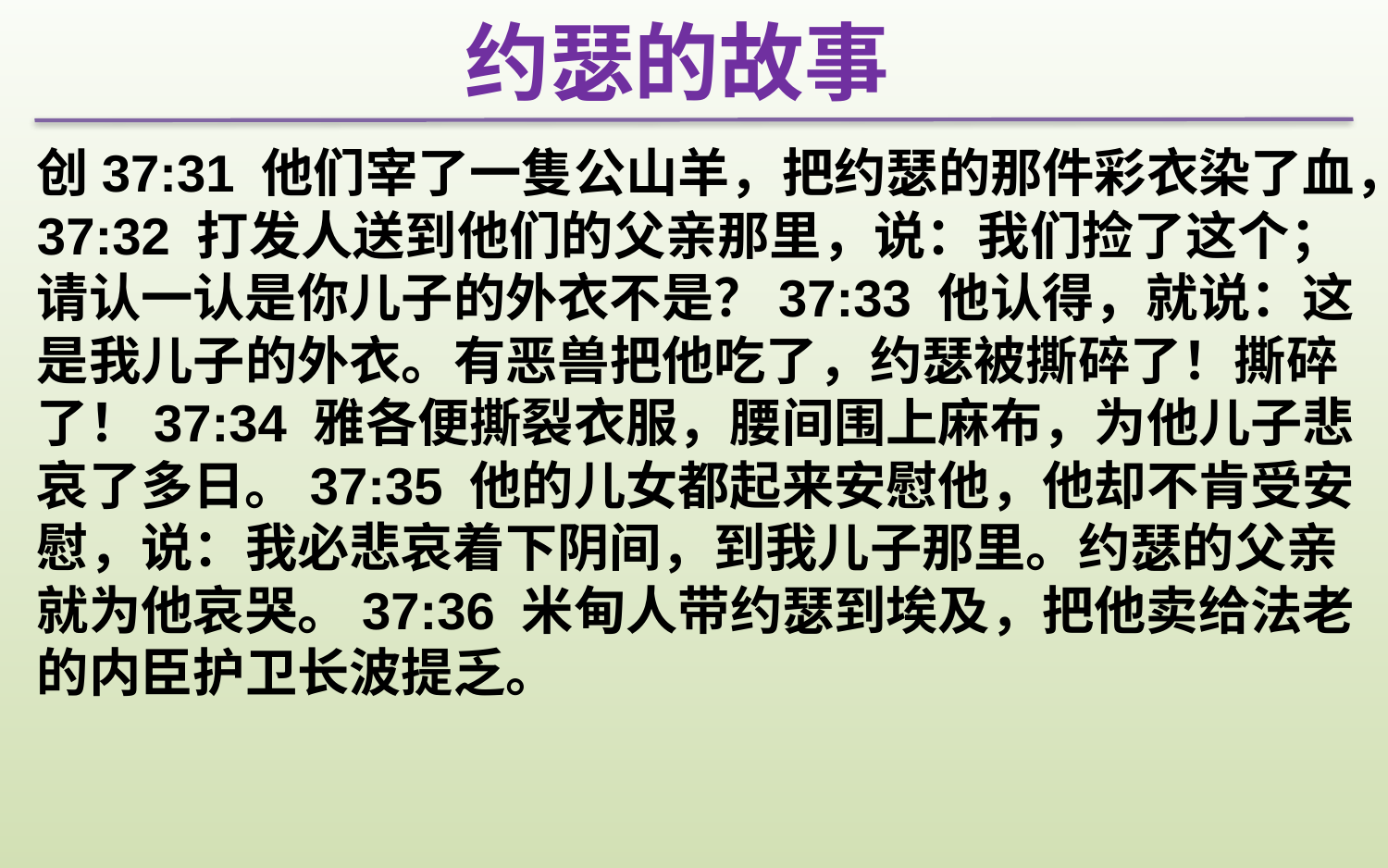

约瑟的故事
创37:31 他们宰了一隻公山羊，把约瑟的那件彩衣染了血，37:32 打发人送到他们的父亲那里，说：我们捡了这个；请认一认是你儿子的外衣不是？37:33 他认得，就说：这是我儿子的外衣。有恶兽把他吃了，约瑟被撕碎了！撕碎了！37:34 雅各便撕裂衣服，腰间围上麻布，为他儿子悲哀了多日。37:35 他的儿女都起来安慰他，他却不肯受安慰，说：我必悲哀着下阴间，到我儿子那里。约瑟的父亲就为他哀哭。37:36 米甸人带约瑟到埃及，把他卖给法老的内臣护卫长波提乏。